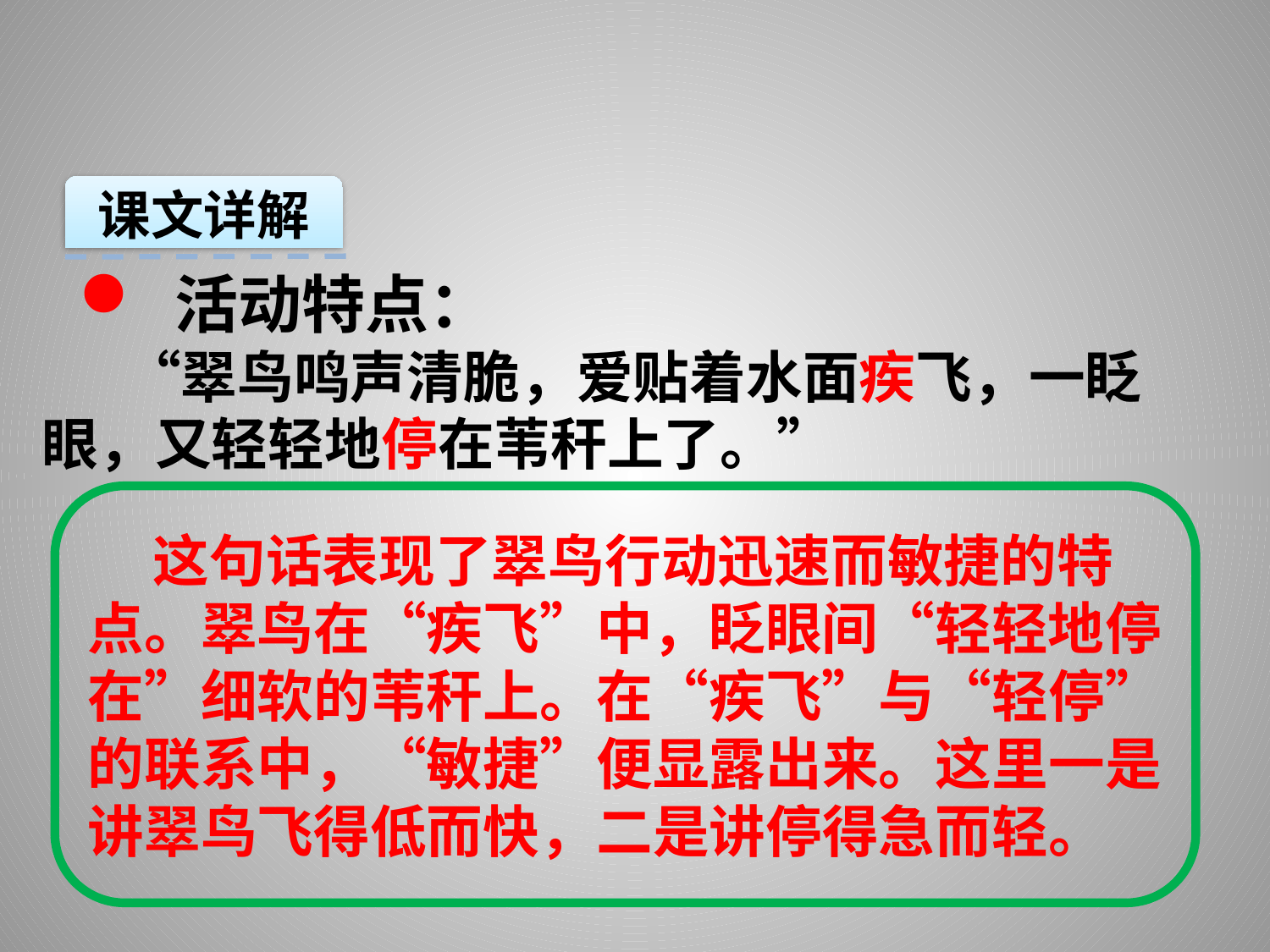

课文详解
活动特点：
　  “翠鸟鸣声清脆，爱贴着水面疾飞，一眨眼，又轻轻地停在苇秆上了。”
    这句话表现了翠鸟行动迅速而敏捷的特点。翠鸟在“疾飞”中，眨眼间“轻轻地停在”细软的苇秆上。在“疾飞”与“轻停”的联系中，“敏捷”便显露出来。这里一是讲翠鸟飞得低而快，二是讲停得急而轻。